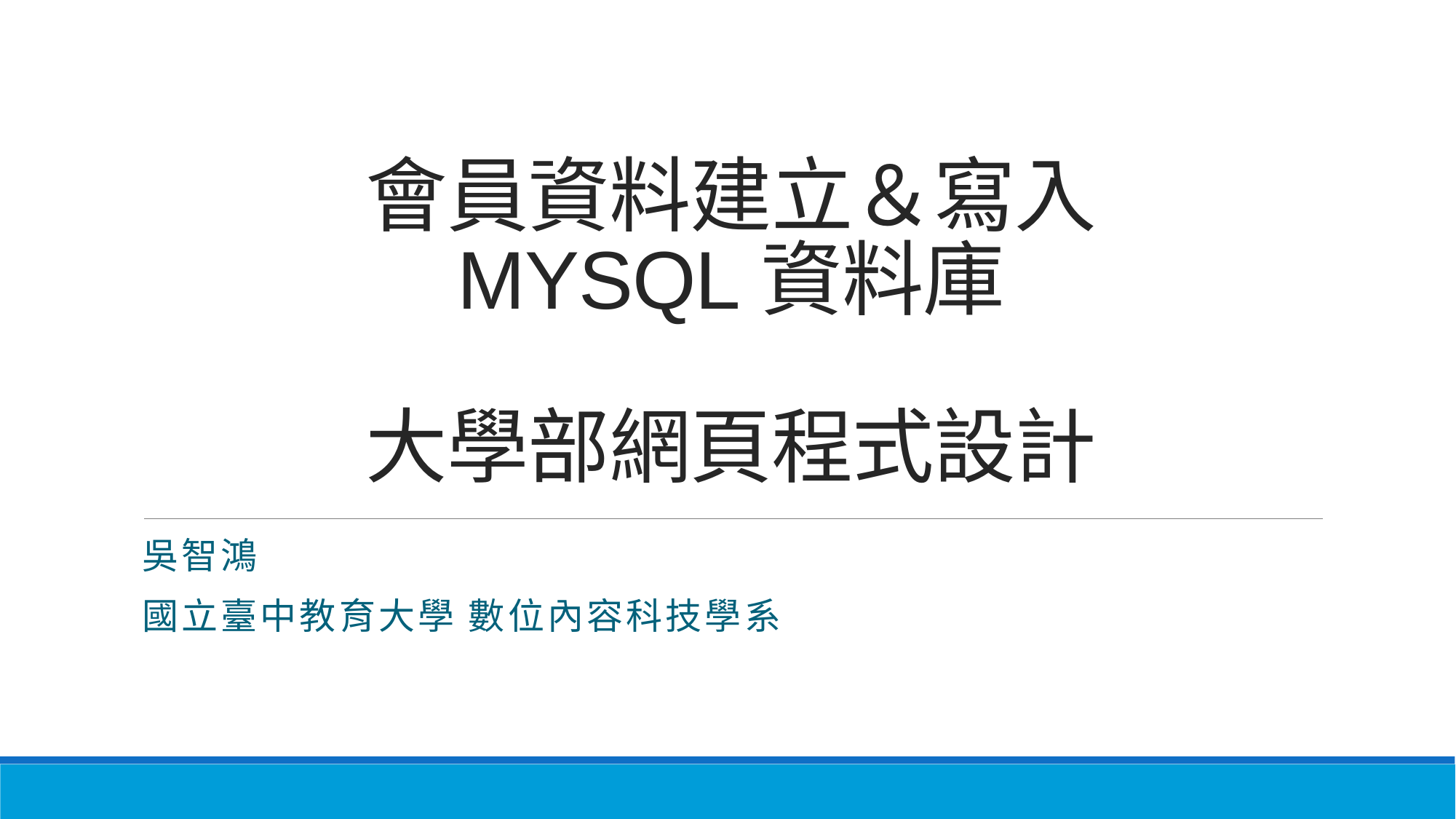

# 會員資料建立＆寫入 MYSQL資料庫 大學部網頁程式設計
吳智鴻
國立臺中教育大學 數位內容科技學系